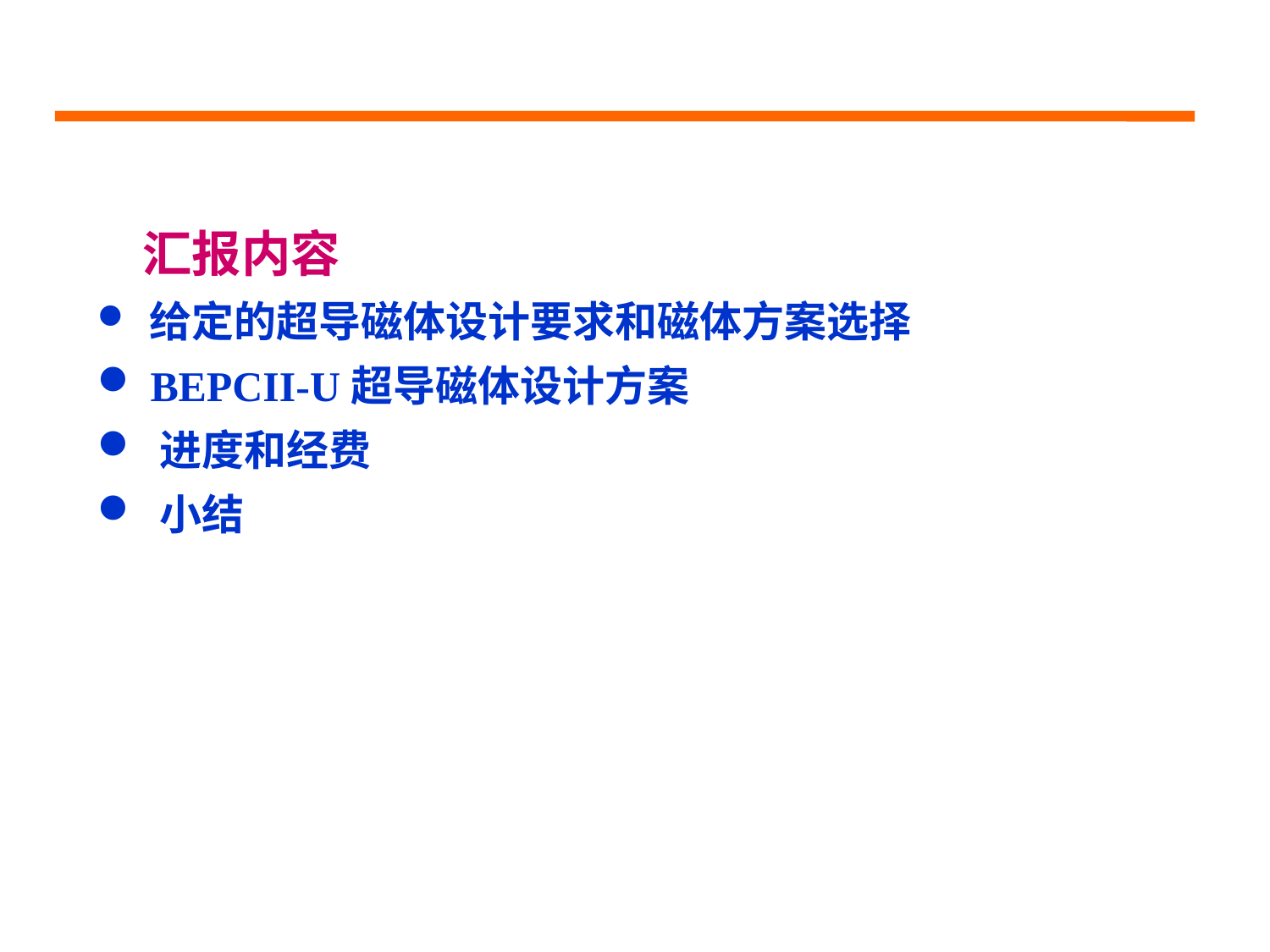

汇报内容
 给定的超导磁体设计要求和磁体方案选择
 BEPCII-U超导磁体设计方案
 进度和经费
 小结